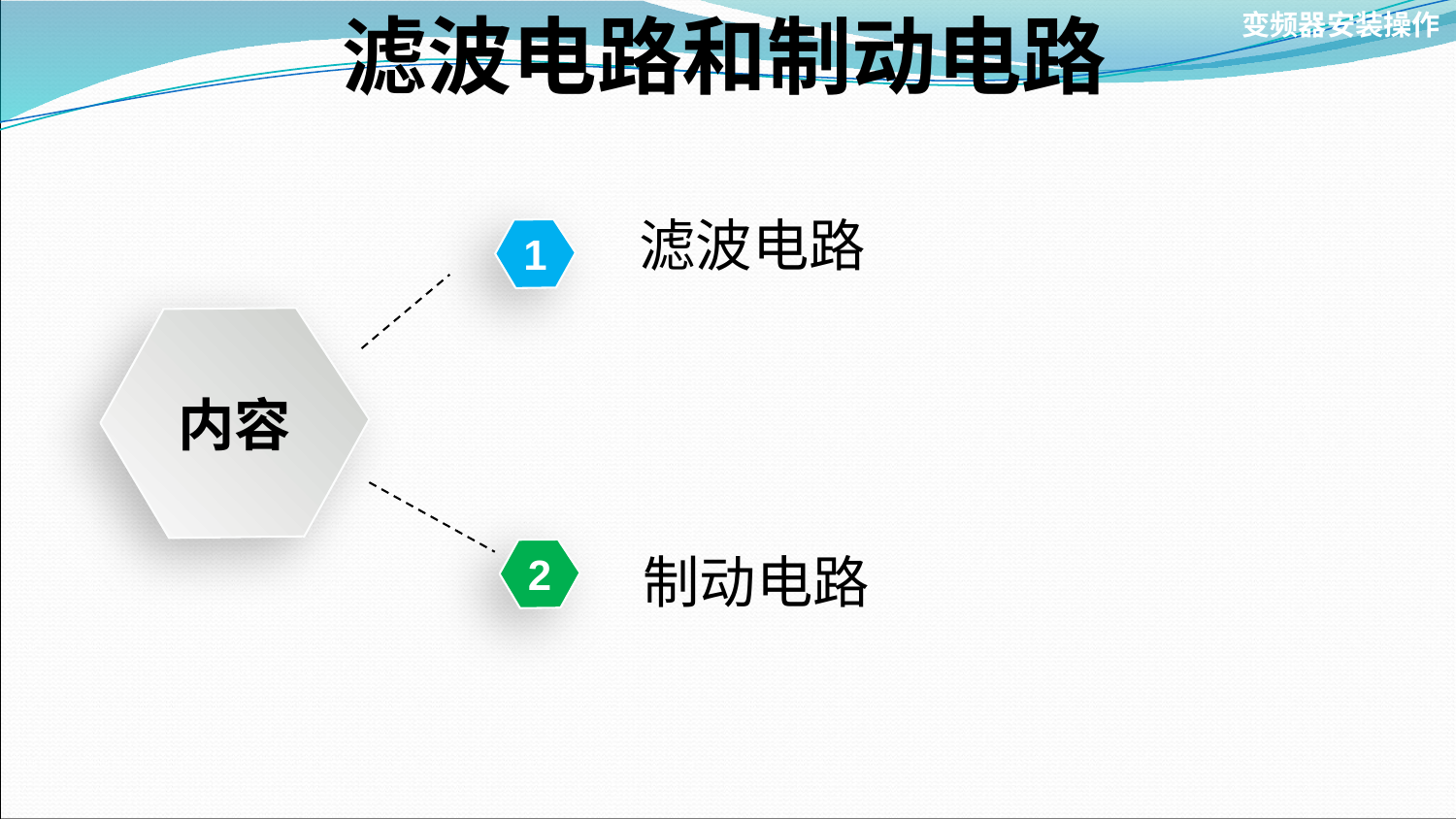

变频器安装操作
# 滤波电路和制动电路
滤波电路
1
内容
2
制动电路
2